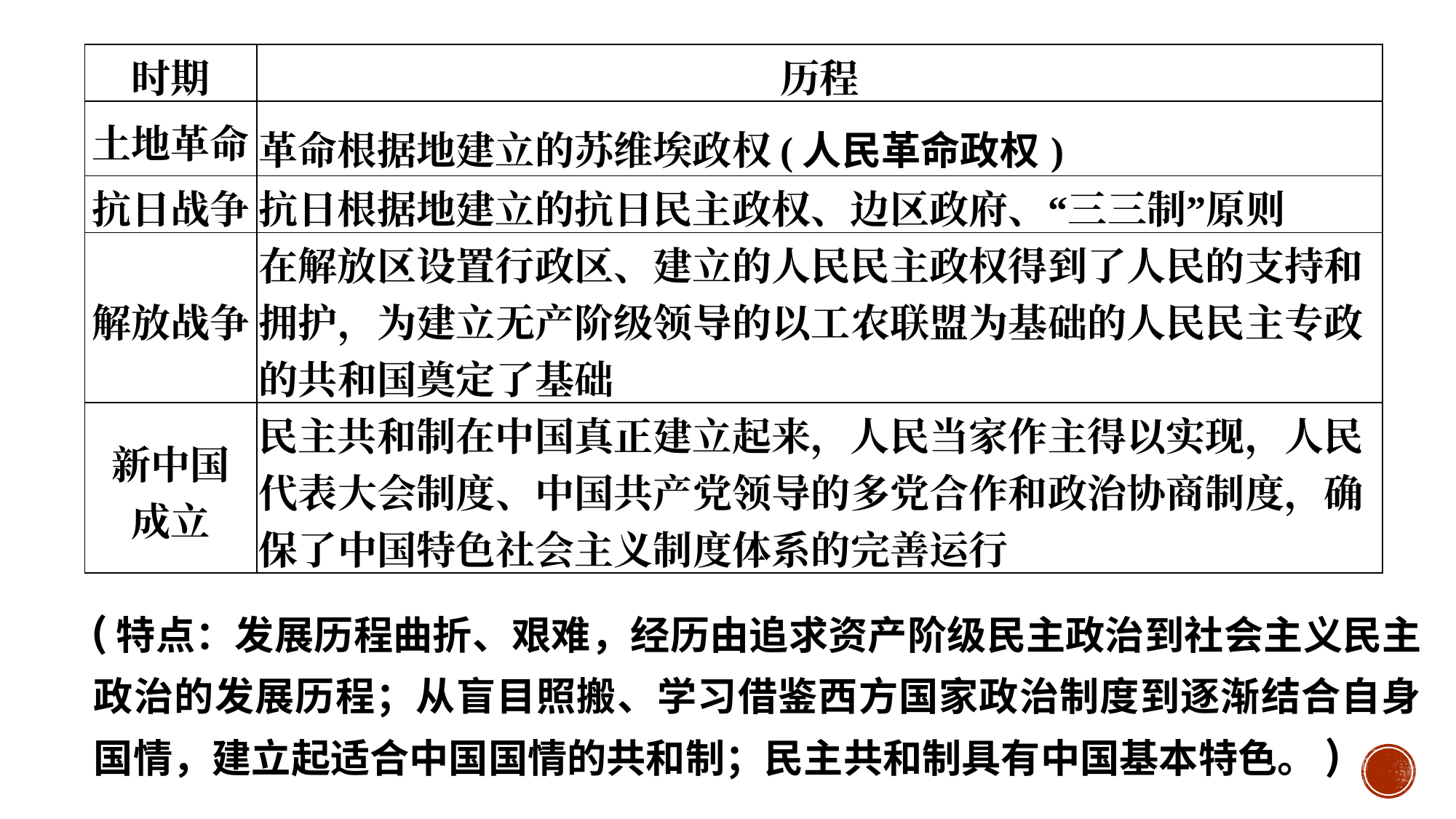

| 时期 | 历程 |
| --- | --- |
| 土地革命 | 革命根据地建立的苏维埃政权(人民革命政权) |
| 抗日战争 | 抗日根据地建立的抗日民主政权、边区政府、“三三制”原则 |
| 解放战争 | 在解放区设置行政区、建立的人民民主政权得到了人民的支持和拥护，为建立无产阶级领导的以工农联盟为基础的人民民主专政的共和国奠定了基础 |
| 新中国 成立 | 民主共和制在中国真正建立起来，人民当家作主得以实现，人民代表大会制度、中国共产党领导的多党合作和政治协商制度，确保了中国特色社会主义制度体系的完善运行 |
#
(特点：发展历程曲折、艰难，经历由追求资产阶级民主政治到社会主义民主政治的发展历程；从盲目照搬、学习借鉴西方国家政治制度到逐渐结合自身国情，建立起适合中国国情的共和制；民主共和制具有中国基本特色。)